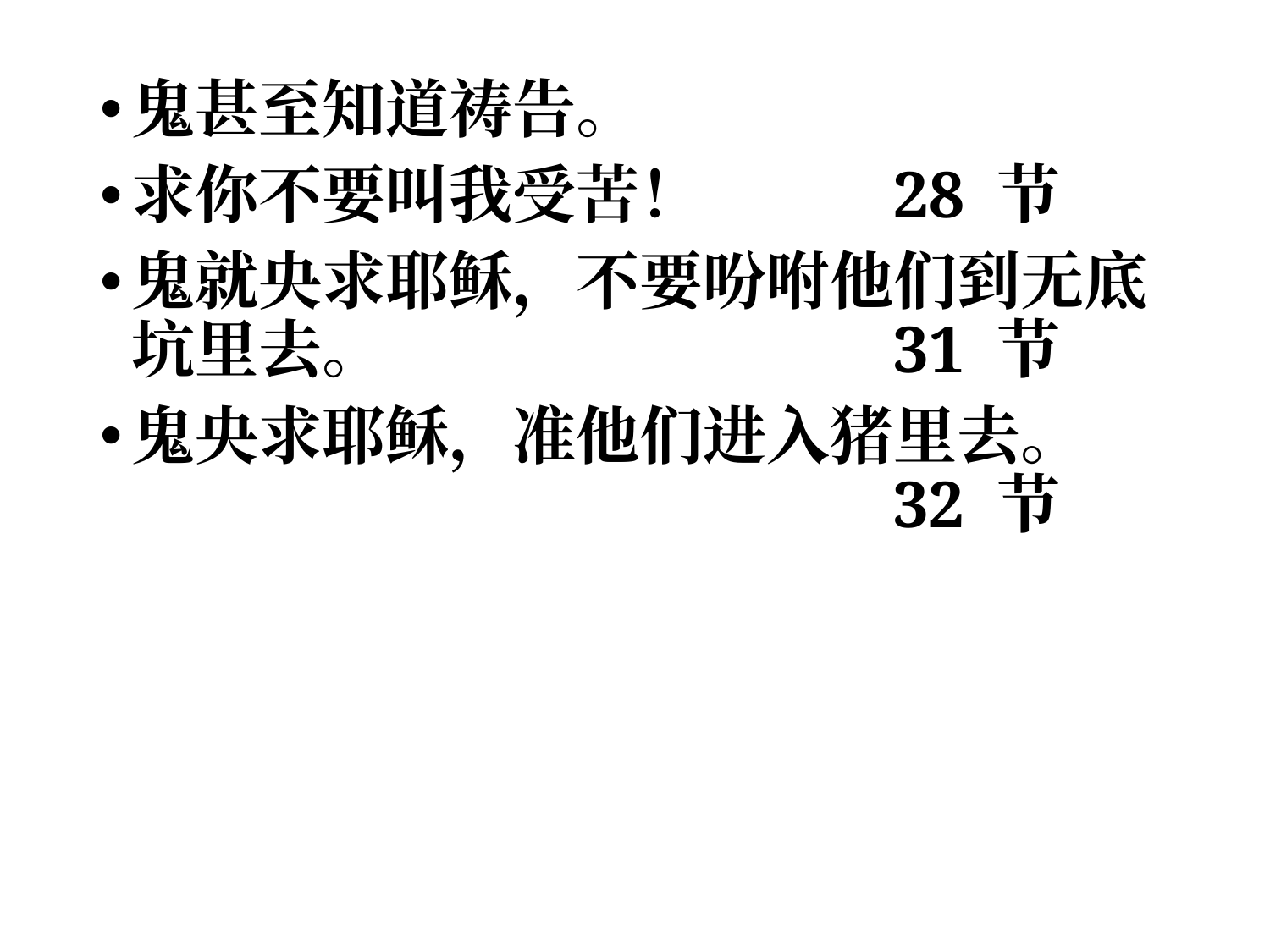

鬼甚至知道祷告。
求你不要叫我受苦！		28 节
鬼就央求耶稣，不要吩咐他们到无底坑里去。				31 节
鬼央求耶稣，准他们进入猪里去。							32 节